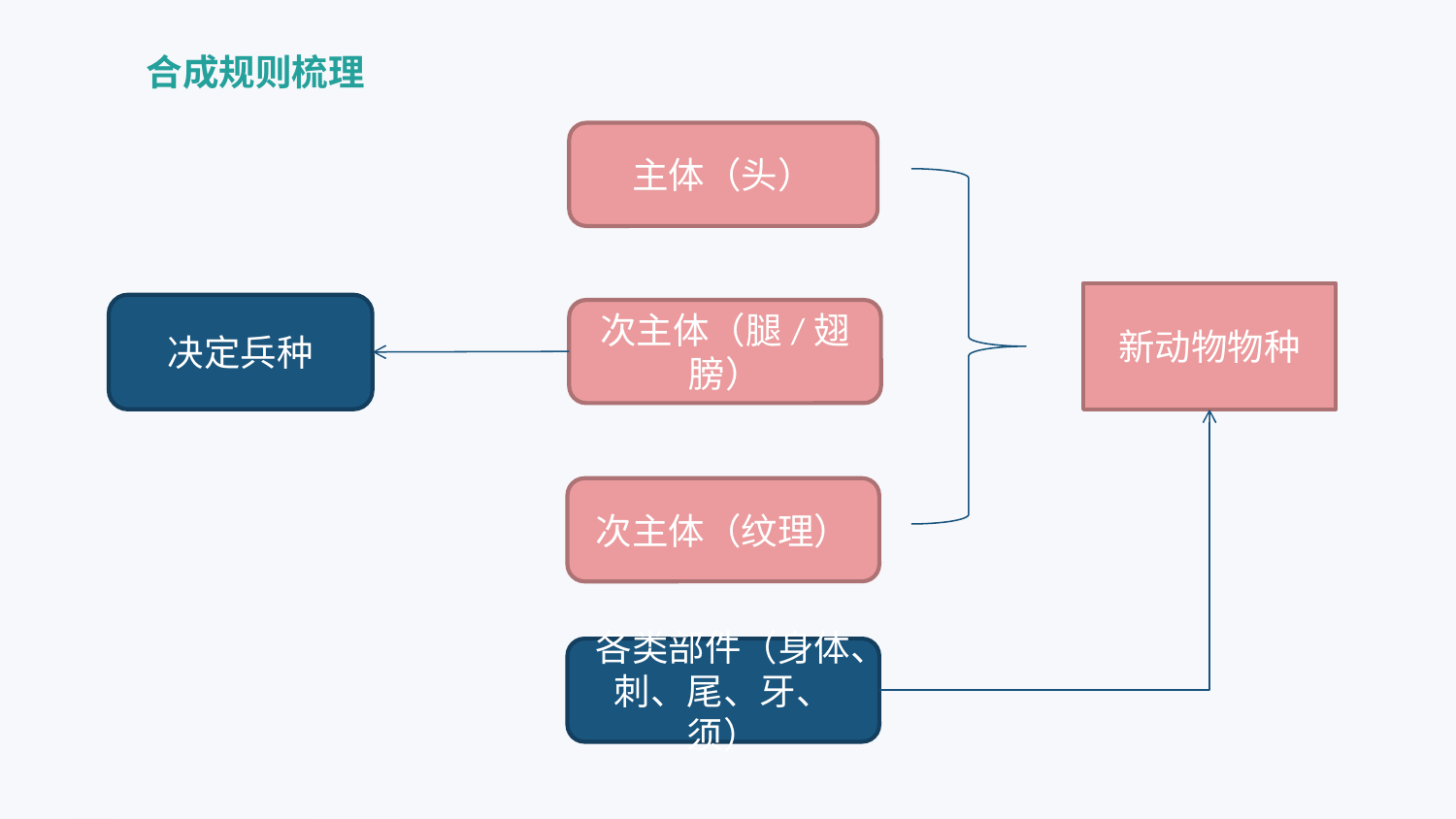

合成规则梳理
主体（头）

新动物物种
决定兵种
次主体（腿/翅膀）
次主体（纹理）
各类部件（身体、刺、尾、牙、须）